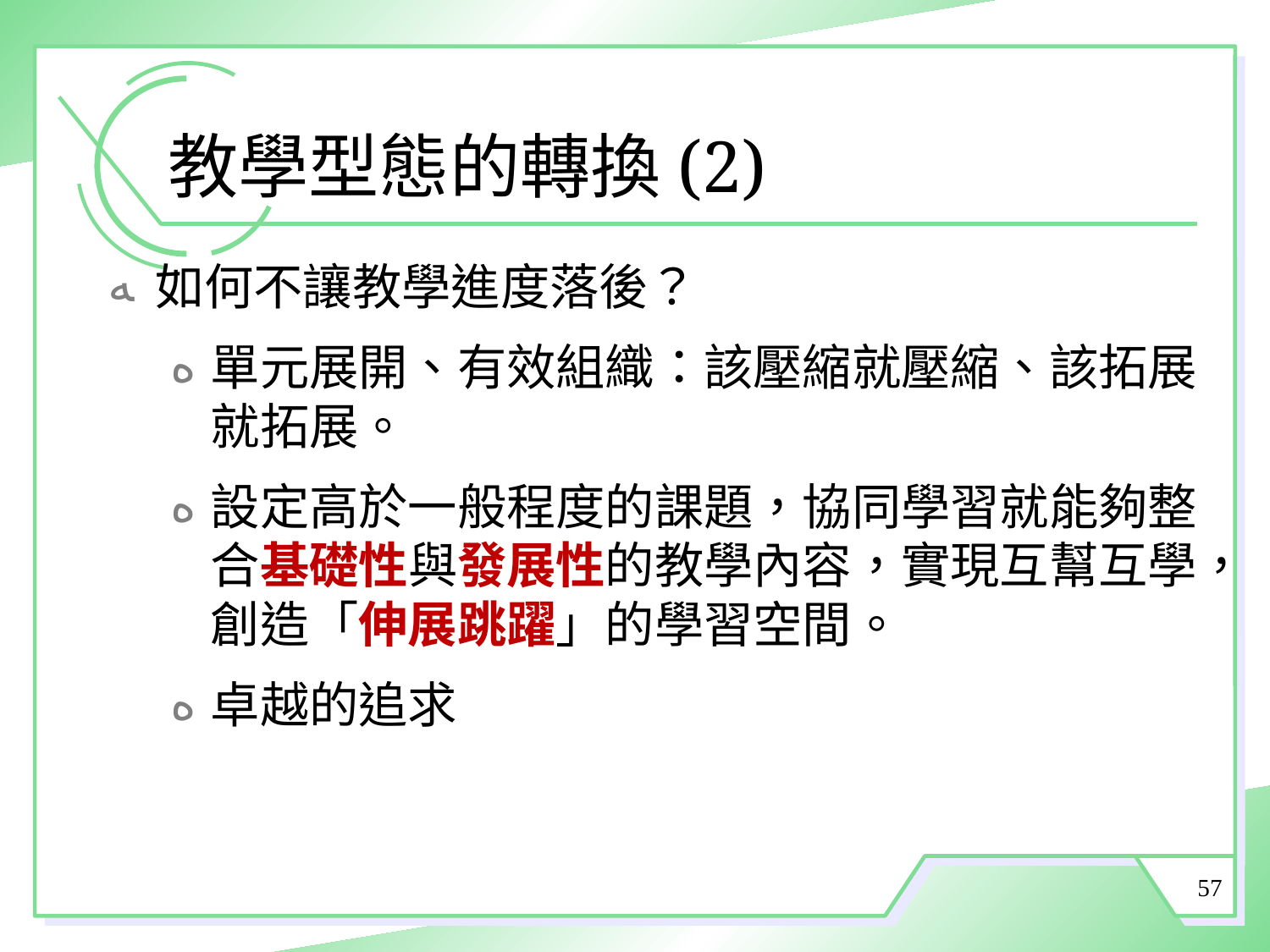

# 教學型態的轉換(2)
如何不讓教學進度落後？
單元展開、有效組織：該壓縮就壓縮、該拓展就拓展。
設定高於一般程度的課題，協同學習就能夠整合基礎性與發展性的教學內容，實現互幫互學，創造「伸展跳躍」的學習空間。
卓越的追求

57